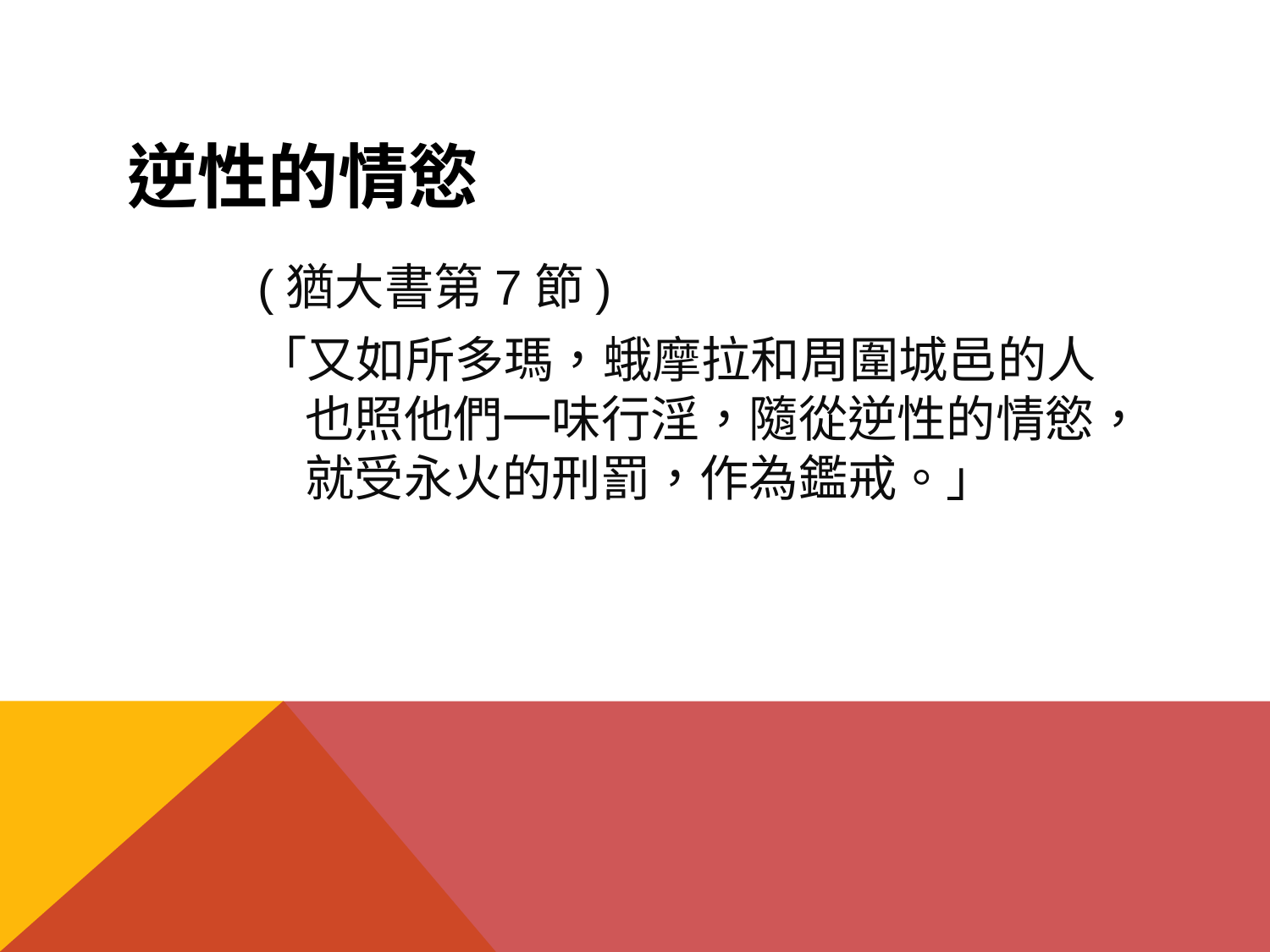

# 逆性的情慾
(猶大書第7節)
「又如所多瑪，蛾摩拉和周圍城邑的人也照他們一味行淫，隨從逆性的情慾，就受永火的刑罰，作為鑑戒。」